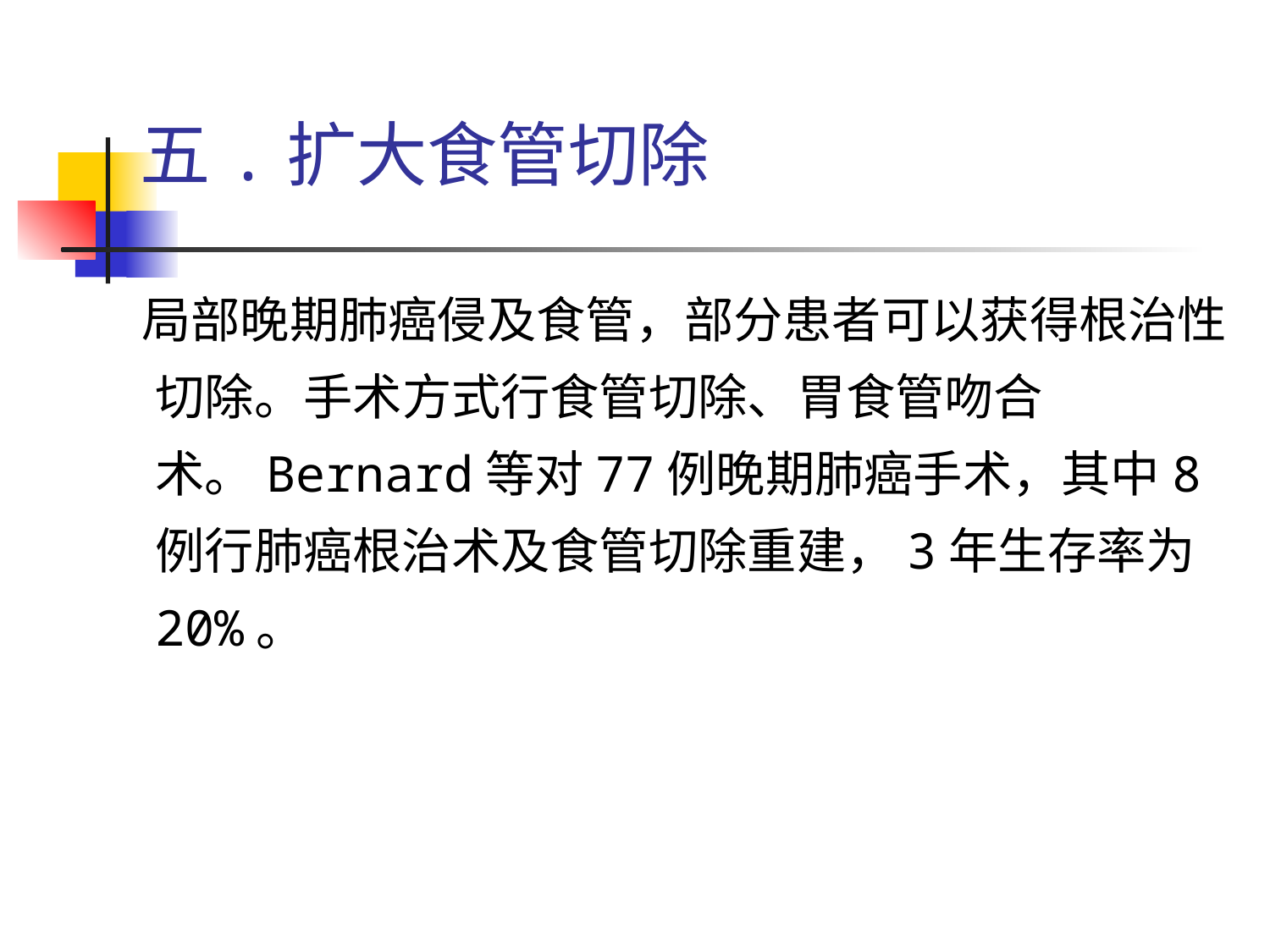

# 五.扩大食管切除
  局部晚期肺癌侵及食管，部分患者可以获得根治性切除。手术方式行食管切除、胃食管吻合术。Bernard等对77例晚期肺癌手术，其中8例行肺癌根治术及食管切除重建，3年生存率为20%。